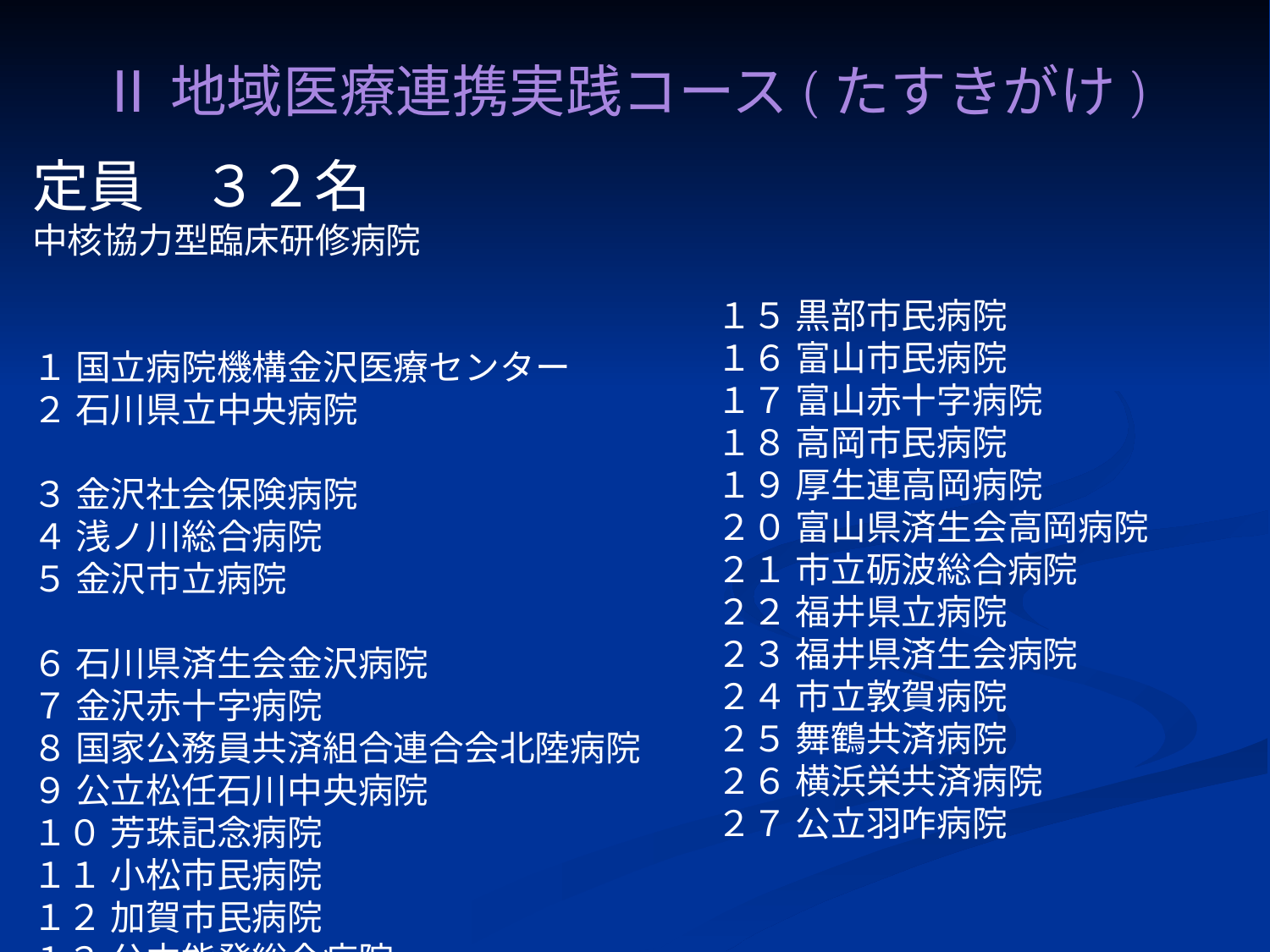

Ⅱ地域医療連携実践コース(たすきがけ)

定員　３２名
中核協力型臨床研修病院
１ 国立病院機構金沢医療センター
２ 石川県立中央病院 　　　　　　　　　
３ 金沢社会保険病院
４ 浅ノ川総合病院
５ 金沢市立病院
６ 石川県済生会金沢病院
７ 金沢赤十字病院
８ 国家公務員共済組合連合会北陸病院
９ 公立松任石川中央病院
１０ 芳珠記念病院
１１ 小松市民病院
１２ 加賀市民病院
１３ 公立能登総合病院
１４ 恵寿総合病院

１５ 黒部市民病院
１６ 富山市民病院
１７ 富山赤十字病院
１８ 高岡市民病院
１９ 厚生連高岡病院
２０ 富山県済生会高岡病院
２１ 市立砺波総合病院
２２ 福井県立病院
２３ 福井県済生会病院
２４ 市立敦賀病院
２５ 舞鶴共済病院
２６ 横浜栄共済病院
２７ 公立羽咋病院